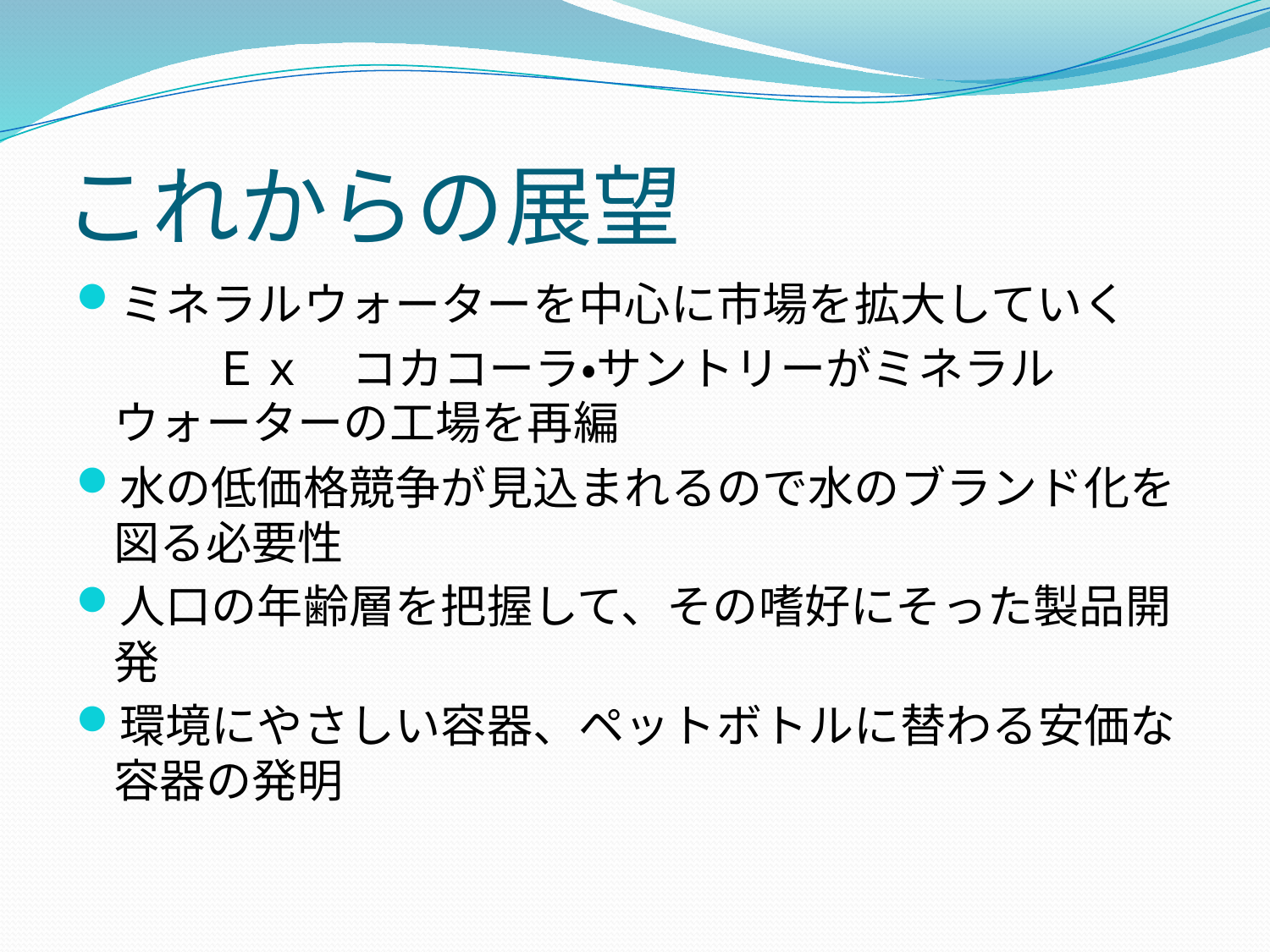

# これからの展望
ミネラルウォーターを中心に市場を拡大していく
　　　Ｅｘ　コカコーラ・サントリーがミネラルウォーターの工場を再編
水の低価格競争が見込まれるので水のブランド化を図る必要性
人口の年齢層を把握して、その嗜好にそった製品開発
環境にやさしい容器、ペットボトルに替わる安価な容器の発明